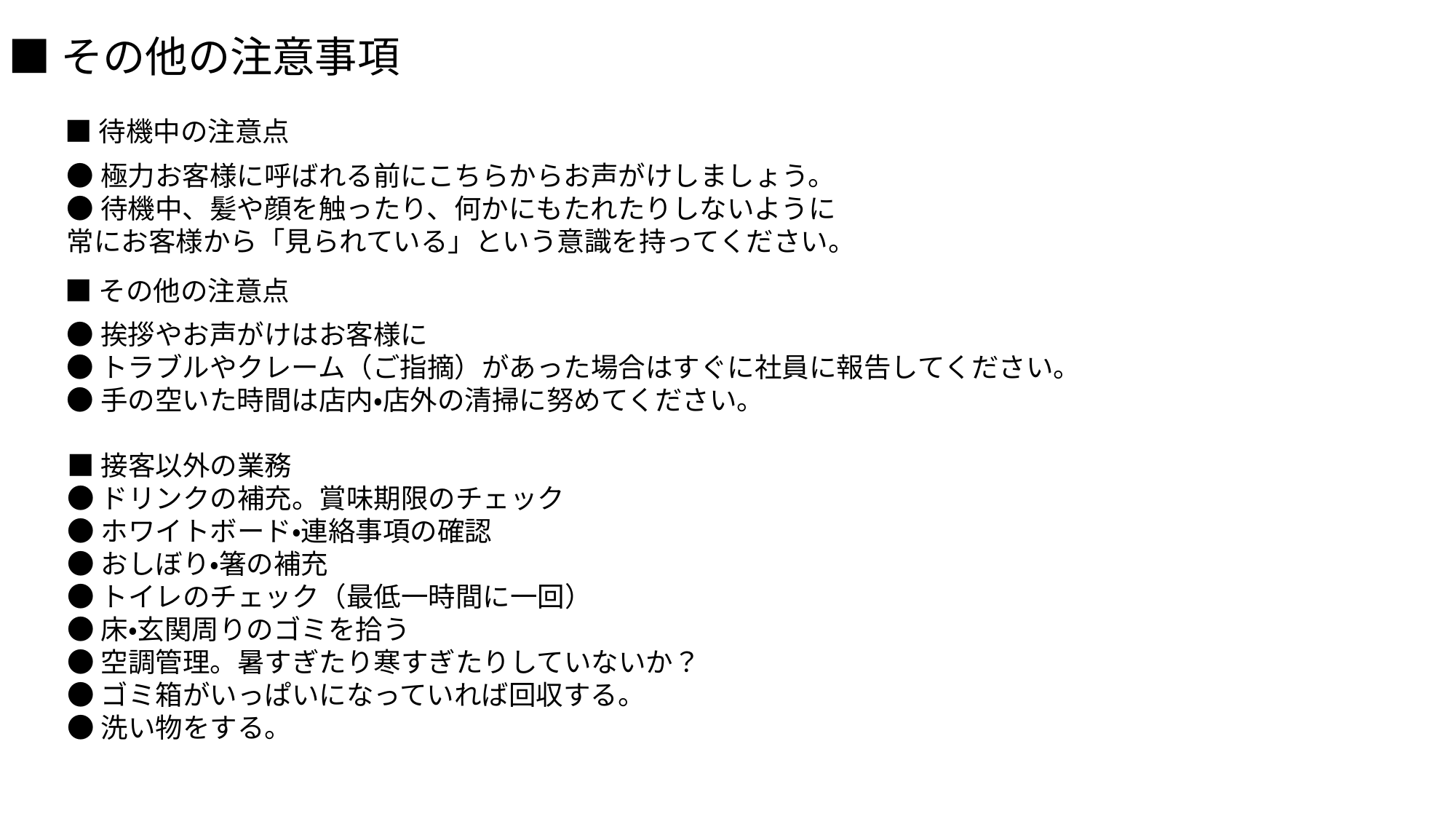

■その他の注意事項
■待機中の注意点
●極力お客様に呼ばれる前にこちらからお声がけしましょう。
●待機中、髪や顔を触ったり、何かにもたれたりしないように
常にお客様から「見られている」という意識を持ってください。
■その他の注意点
●挨拶やお声がけはお客様に
●トラブルやクレーム（ご指摘）があった場合はすぐに社員に報告してください。
●手の空いた時間は店内・店外の清掃に努めてください。
■接客以外の業務
●ドリンクの補充。賞味期限のチェック
●ホワイトボード・連絡事項の確認
●おしぼり・箸の補充
●トイレのチェック（最低一時間に一回）
●床・玄関周りのゴミを拾う
●空調管理。暑すぎたり寒すぎたりしていないか？
●ゴミ箱がいっぱいになっていれば回収する。
●洗い物をする。